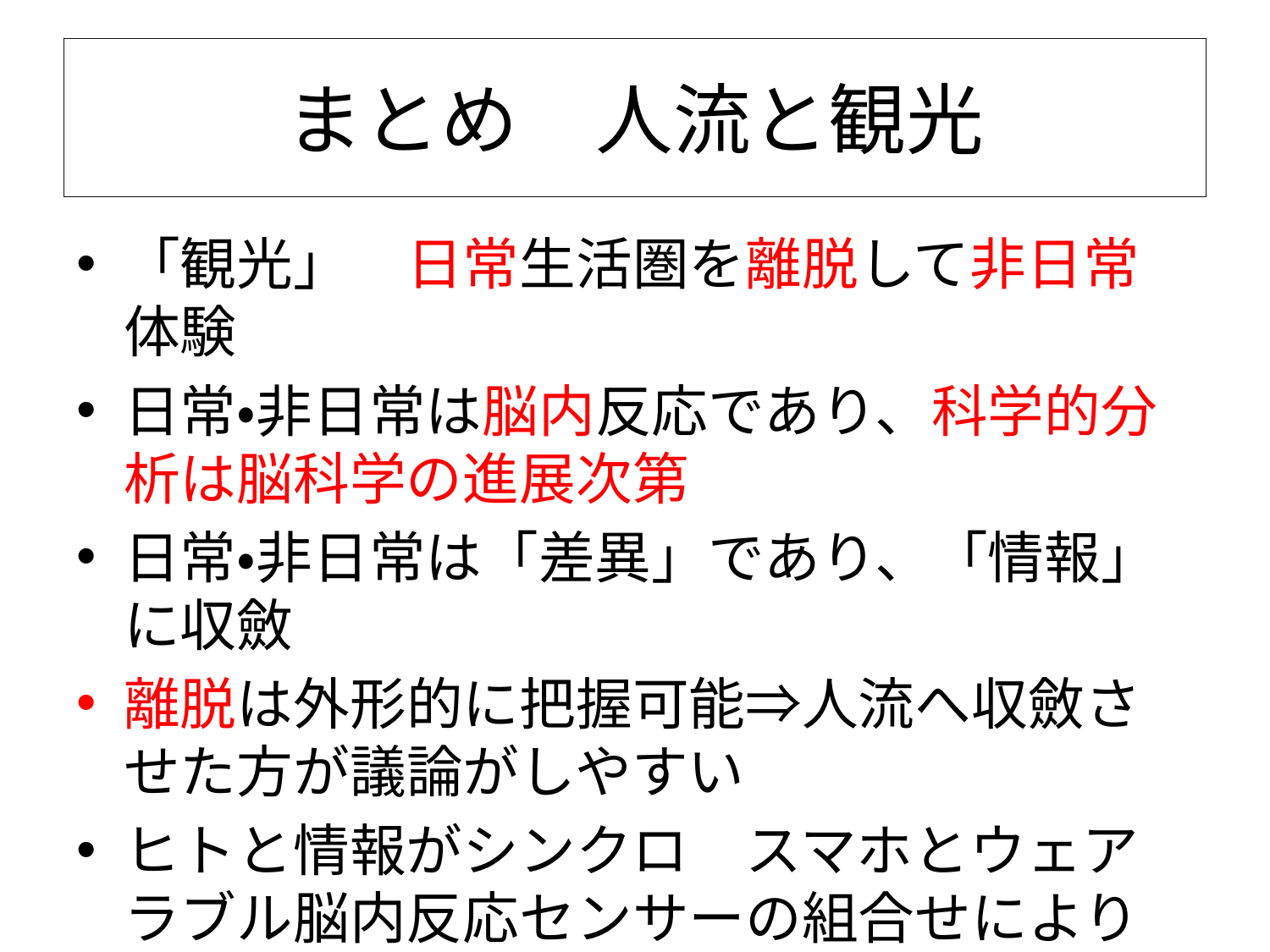

# まとめ　人流と観光
「観光」　日常生活圏を離脱して非日常体験
日常・非日常は脳内反応であり、科学的分析は脳科学の進展次第
日常・非日常は「差異」であり、「情報」に収斂
離脱は外形的に把握可能⇒人流へ収斂させた方が議論がしやすい
ヒトと情報がシンクロ　スマホとウェアラブル脳内反応センサーの組合せにより分析が深度化する可能性が出てきた